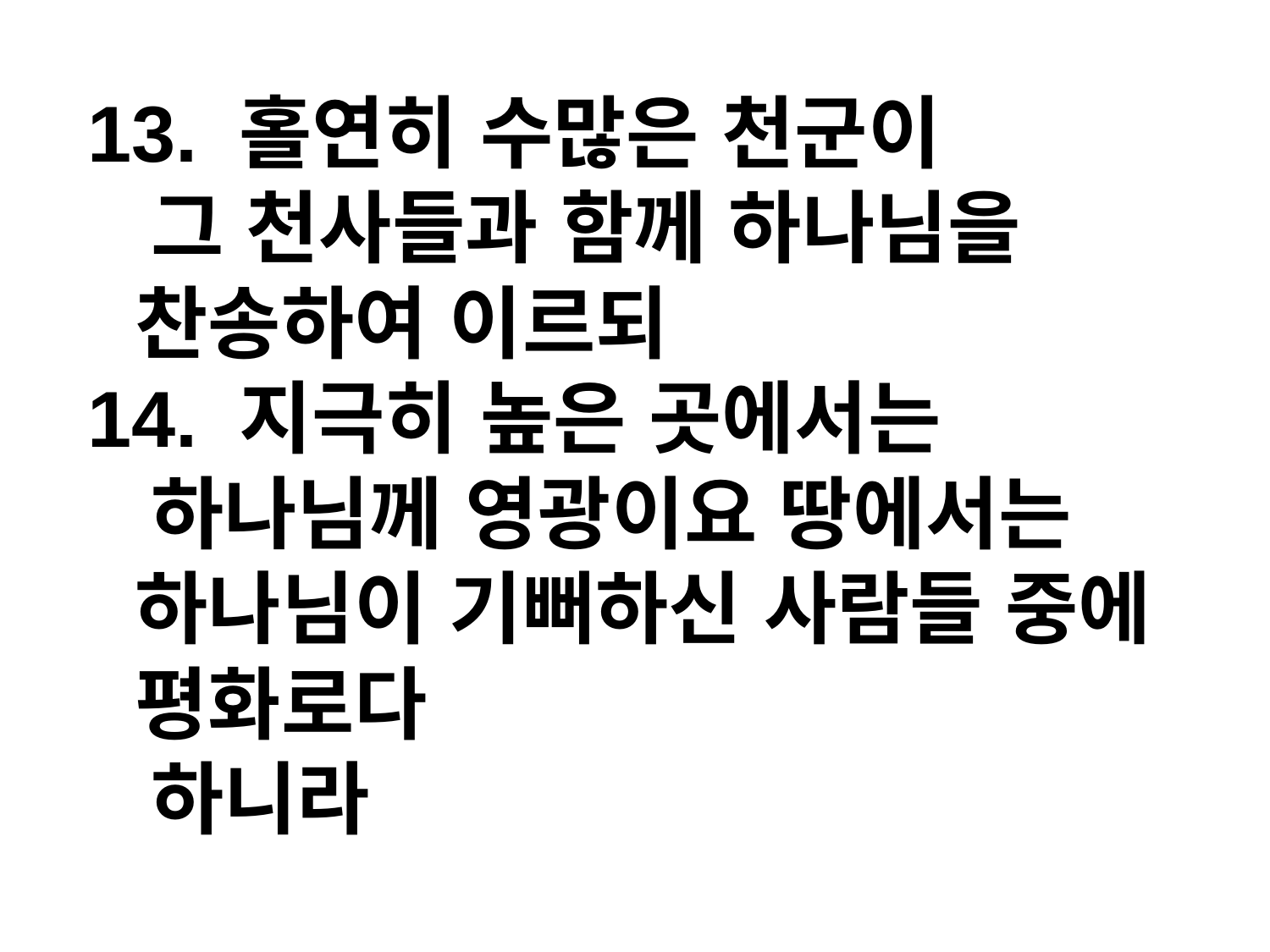

13. 홀연히 수많은 천군이
  그 천사들과 함께 하나님을 찬송하여 이르되
14. 지극히 높은 곳에서는
  하나님께 영광이요 땅에서는 하나님이 기뻐하신 사람들 중에 평화로다
  하니라